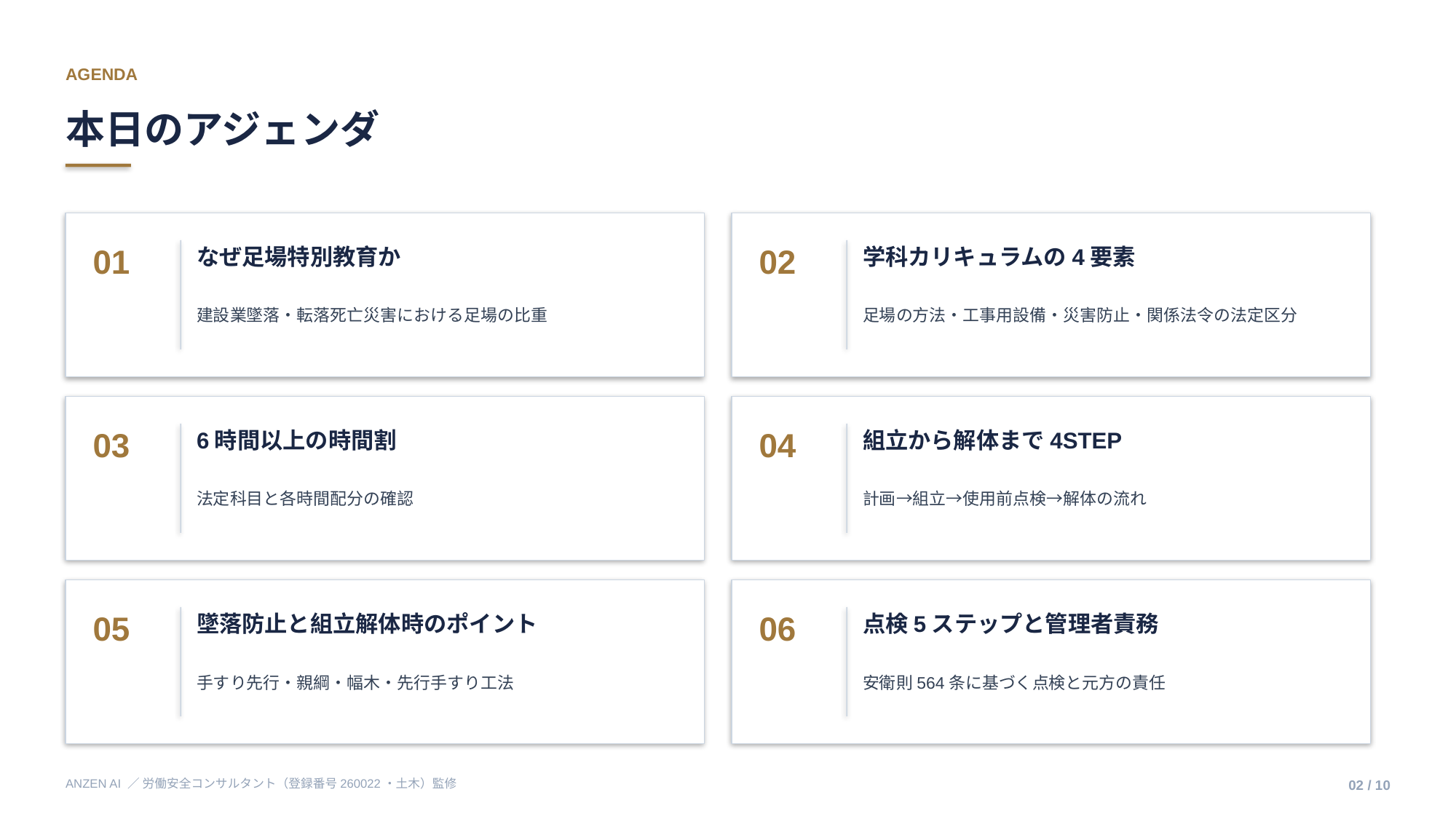

AGENDA
本日のアジェンダ

01
02
なぜ足場特別教育か
学科カリキュラムの4要素

建設業墜落・転落死亡災害における足場の比重
足場の方法・工事用設備・災害防止・関係法令の法定区分

03
04
6時間以上の時間割
組立から解体まで4STEP

法定科目と各時間配分の確認
計画→組立→使用前点検→解体の流れ

05
06
墜落防止と組立解体時のポイント
点検5ステップと管理者責務

手すり先行・親綱・幅木・先行手すり工法
安衛則564条に基づく点検と元方の責任
ANZEN AI ／ 労働安全コンサルタント（登録番号260022・土木）監修
02 / 10